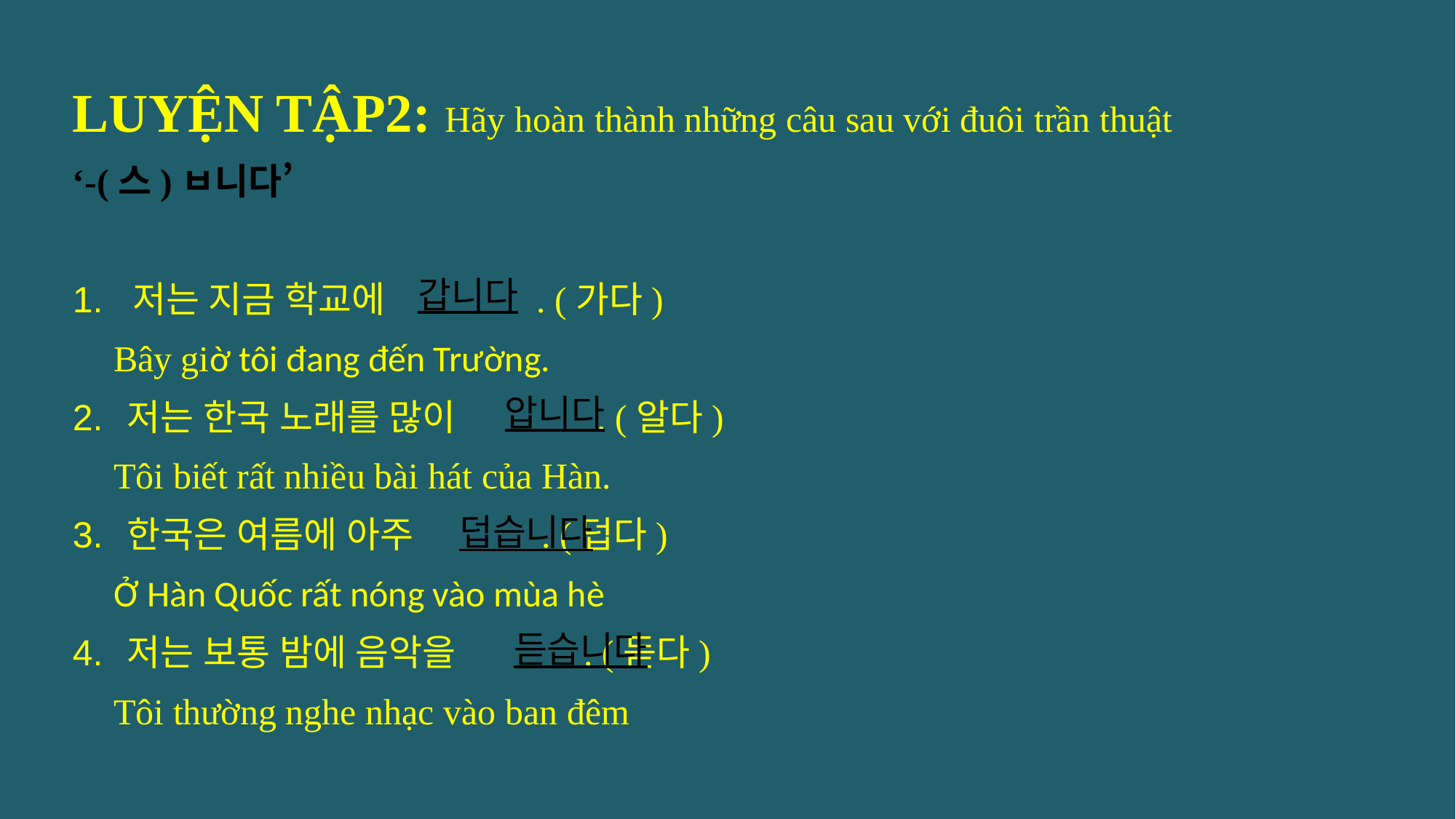

LUYỆN TẬP2: Hãy hoàn thành những câu sau với đuôi trần thuật
‘-(스)ㅂ니다’

 저는 지금 학교에              . (가다)
    Bây giờ tôi đang đến Trường.
저는 한국 노래를 많이             . (알다)
    Tôi biết rất nhiều bài hát của Hàn.
한국은 여름에 아주             . (덥다)
    Ở Hàn Quốc rất nóng vào mùa hè
저는 보통 밤에 음악을             . (듣다)
    Tôi thường nghe nhạc vào ban đêm

갑니다
압니다
덥습니다
듣습니다